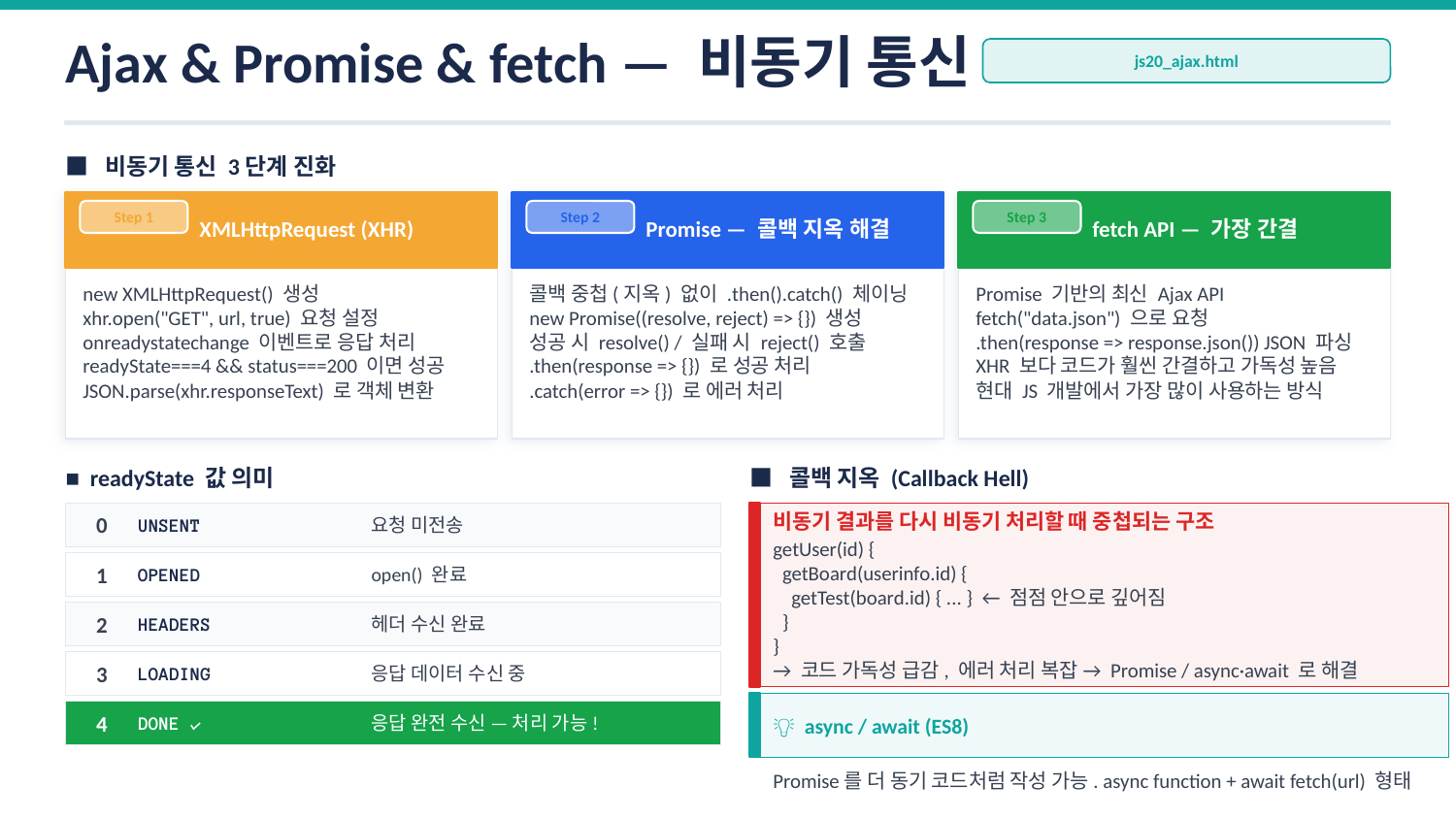

Ajax & Promise & fetch — 비동기 통신

js20_ajax.html

■  비동기 통신 3단계 진화

Step 1
XMLHttpRequest (XHR)

Step 2
Promise — 콜백 지옥 해결

Step 3
fetch API — 가장 간결
new XMLHttpRequest() 생성
xhr.open("GET", url, true) 요청 설정
onreadystatechange 이벤트로 응답 처리
readyState===4 && status===200 이면 성공
JSON.parse(xhr.responseText) 로 객체 변환
콜백 중첩(지옥) 없이 .then().catch() 체이닝
new Promise((resolve, reject) => {}) 생성
성공 시 resolve() / 실패 시 reject() 호출
.then(response => {}) 로 성공 처리
.catch(error => {}) 로 에러 처리
Promise 기반의 최신 Ajax API
fetch("data.json") 으로 요청
.then(response => response.json()) JSON 파싱
XHR 보다 코드가 훨씬 간결하고 가독성 높음
현대 JS 개발에서 가장 많이 사용하는 방식
■  readyState 값 의미
■  콜백 지옥 (Callback Hell)
비동기 결과를 다시 비동기 처리할 때 중첩되는 구조

0
UNSENT
요청 미전송
getUser(id) {
  getBoard(userinfo.id) {
    getTest(board.id) { ... }  ← 점점 안으로 깊어짐
  }
}
→ 코드 가독성 급감, 에러 처리 복잡 → Promise / async·await 로 해결

1
OPENED
open() 완료

2
HEADERS
헤더 수신 완료

3
LOADING
응답 데이터 수신 중

4
DONE ✓
응답 완전 수신 — 처리 가능!
💡  async / await (ES8)
Promise를 더 동기 코드처럼 작성 가능. async function + await fetch(url) 형태